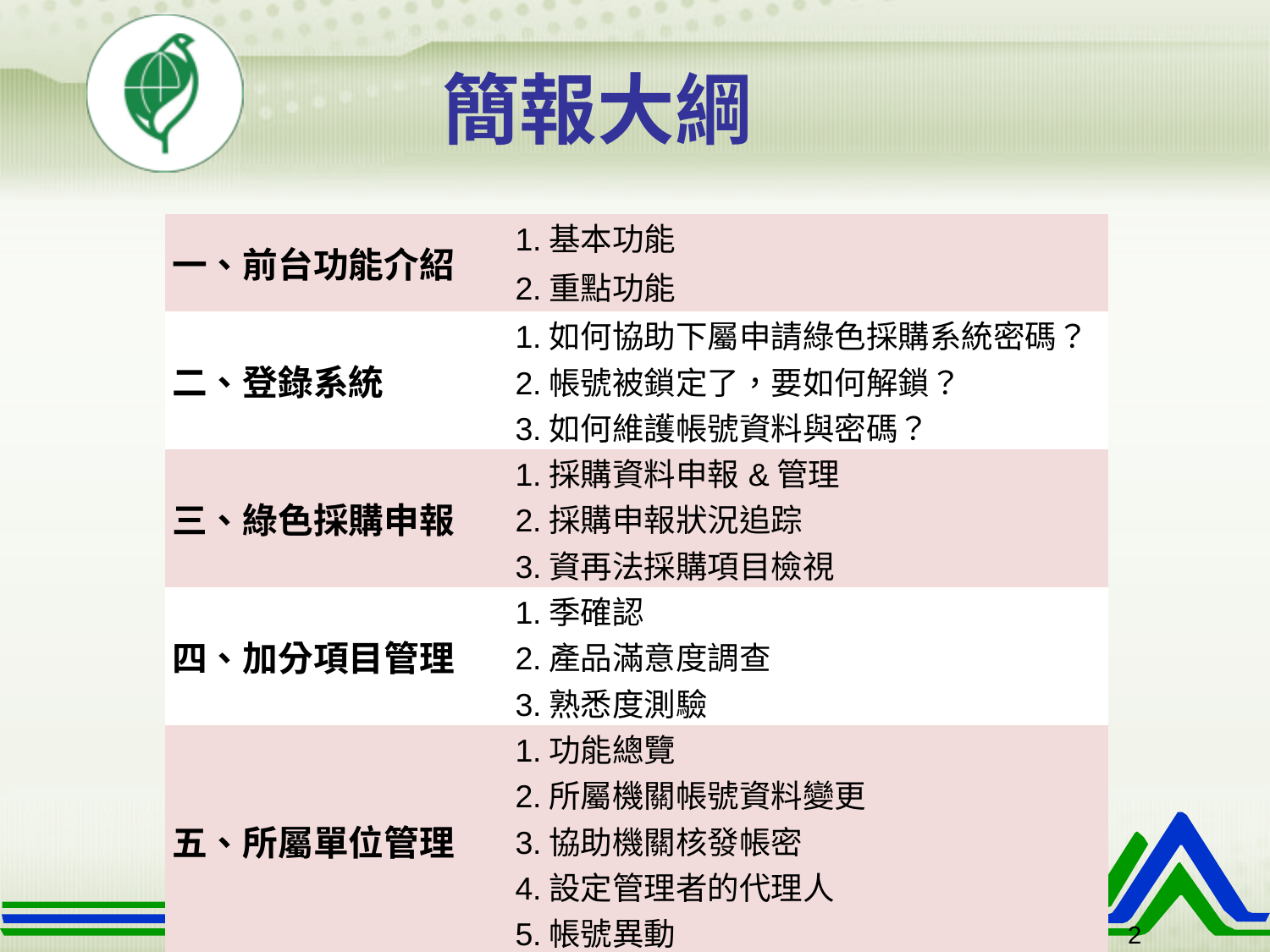

簡報大綱
| 一、前台功能介紹 | 1.基本功能 |
| --- | --- |
|  | 2.重點功能 |
| 二、登錄系統 | 1.如何協助下屬申請綠色採購系統密碼？ |
|  | 2.帳號被鎖定了，要如何解鎖？ |
|  | 3.如何維護帳號資料與密碼？ |
| 三、綠色採購申報 | 1.採購資料申報&管理 |
|  | 2.採購申報狀況追踪 |
|  | 3.資再法採購項目檢視 |
| 四、加分項目管理 | 1.季確認 |
|  | 2.產品滿意度調查 |
|  | 3.熟悉度測驗 |
| 五、所屬單位管理 | 1.功能總覽 |
|  | 2.所屬機關帳號資料變更 |
|  | 3.協助機關核發帳密 |
|  | 4.設定管理者的代理人 |
|  | 5.帳號異動 |
| 六、常見問題 |  |